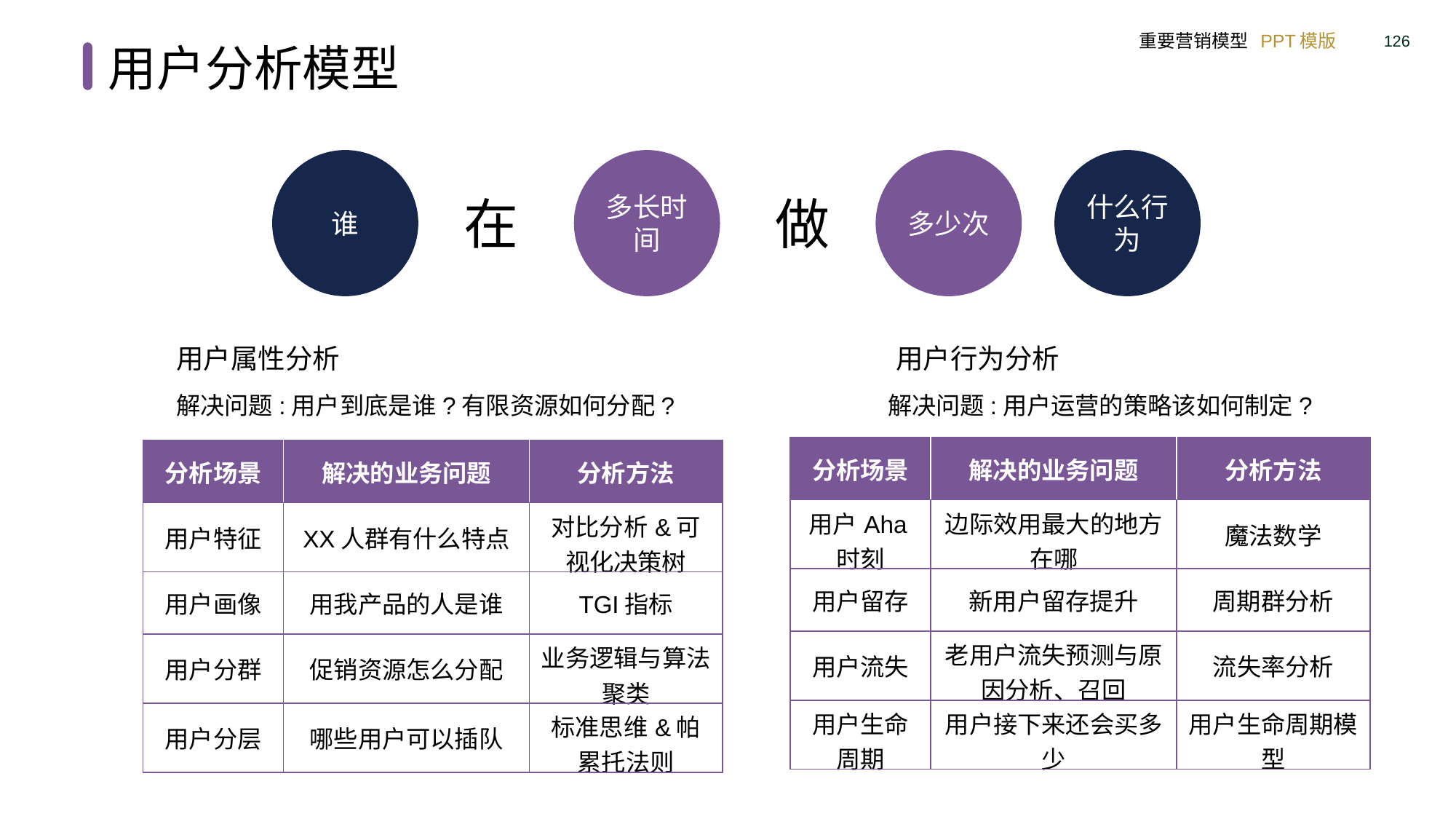

用户分析模型
谁
多长时间
多少次
什么行为
做
在
用户属性分析
用户行为分析
解决问题:用户到底是谁?有限资源如何分配?
解决问题:用户运营的策略该如何制定?
| 分析场景 | 解决的业务问题 | 分析方法 |
| --- | --- | --- |
| 用户Aha时刻 | 边际效用最大的地方在哪 | 魔法数学 |
| 用户留存 | 新用户留存提升 | 周期群分析 |
| 用户流失 | 老用户流失预测与原因分析、召回 | 流失率分析 |
| 用户生命周期 | 用户接下来还会买多少 | 用户生命周期模型 |
| 分析场景 | 解决的业务问题 | 分析方法 |
| --- | --- | --- |
| 用户特征 | XX人群有什么特点 | 对比分析&可视化决策树 |
| 用户画像 | 用我产品的人是谁 | TGI指标 |
| 用户分群 | 促销资源怎么分配 | 业务逻辑与算法聚类 |
| 用户分层 | 哪些用户可以插队 | 标准思维&帕累托法则 |